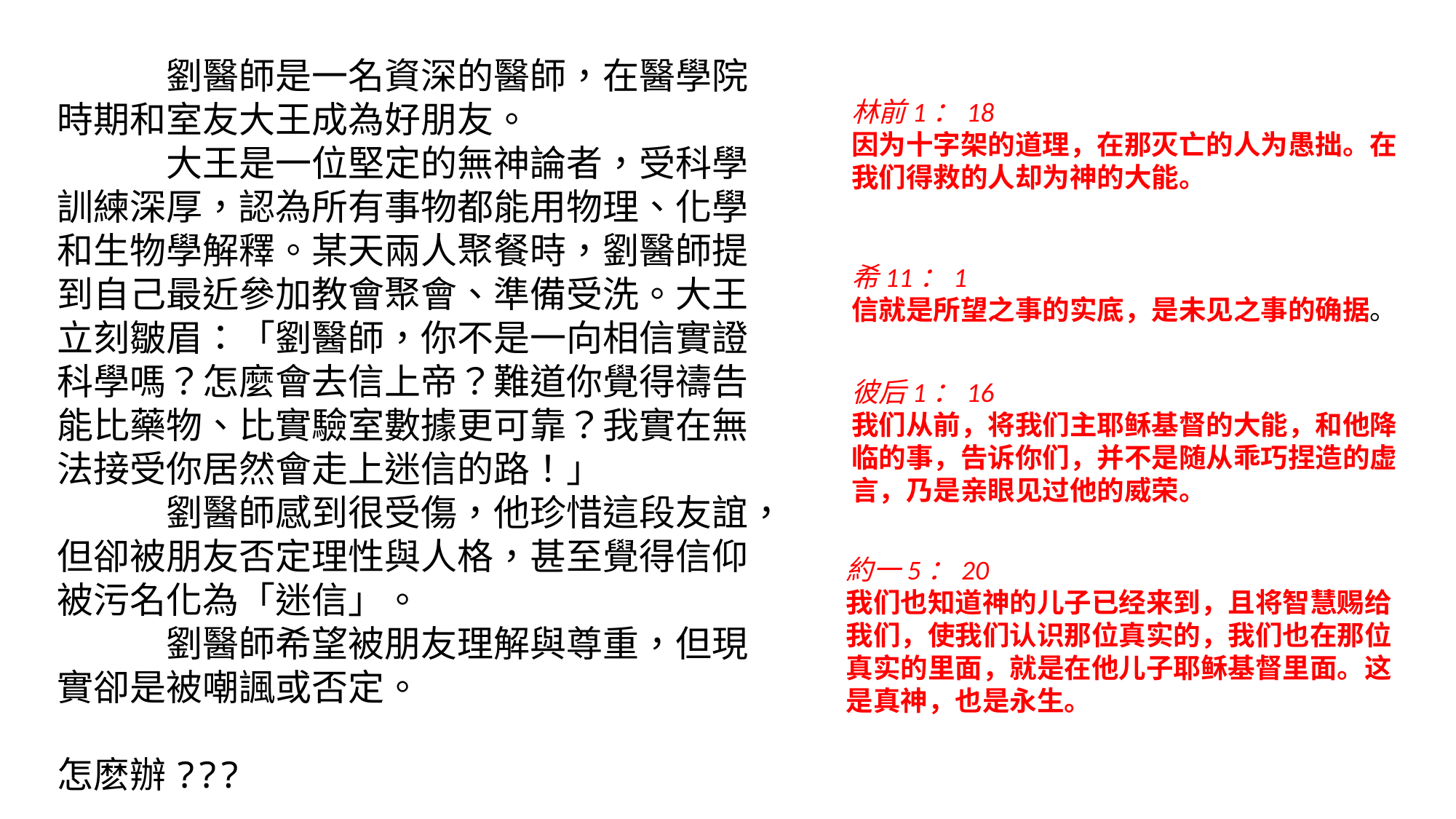

劉醫師是一名資深的醫師，在醫學院時期和室友大王成為好朋友。
	大王是一位堅定的無神論者，受科學訓練深厚，認為所有事物都能用物理、化學和生物學解釋。某天兩人聚餐時，劉醫師提到自己最近參加教會聚會、準備受洗。大王立刻皺眉：「劉醫師，你不是一向相信實證科學嗎？怎麼會去信上帝？難道你覺得禱告能比藥物、比實驗室數據更可靠？我實在無法接受你居然會走上迷信的路！」
	劉醫師感到很受傷，他珍惜這段友誼，但卻被朋友否定理性與人格，甚至覺得信仰被污名化為「迷信」。
	劉醫師希望被朋友理解與尊重，但現實卻是被嘲諷或否定。

怎麽辦???
林前1：18
因为十字架的道理，在那灭亡的人为愚拙。在我们得救的人却为神的大能。
希11：1
信就是所望之事的实底，是未见之事的确据。
彼后1：16
我们从前，将我们主耶稣基督的大能，和他降临的事，告诉你们，并不是随从乖巧捏造的虚言，乃是亲眼见过他的威荣。
約一5：20
我们也知道神的儿子已经来到，且将智慧赐给我们，使我们认识那位真实的，我们也在那位真实的里面，就是在他儿子耶稣基督里面。这是真神，也是永生。